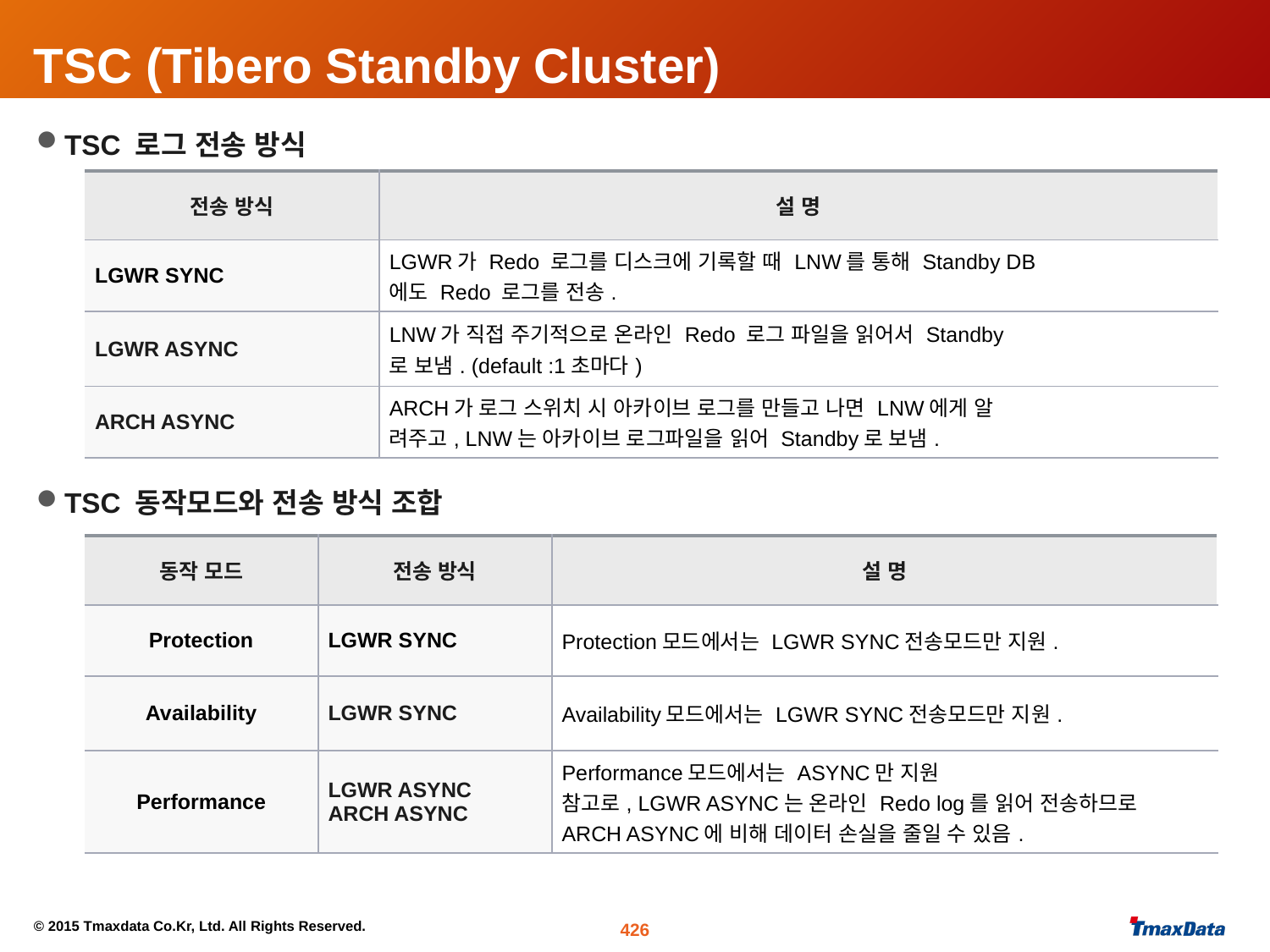

# TSC (Tibero Standby Cluster)
TSC 로그 전송 방식

TSC 동작모드와 전송 방식 조합

| 전송 방식 | 설 명 |
| --- | --- |
| LGWR SYNC | LGWR가 Redo 로그를 디스크에 기록할 때 LNW를 통해 Standby DB 에도 Redo 로그를 전송. |
| LGWR ASYNC | LNW가 직접 주기적으로 온라인 Redo 로그 파일을 읽어서 Standby 로 보냄. (default :1초마다) |
| ARCH ASYNC | ARCH가 로그 스위치 시 아카이브 로그를 만들고 나면 LNW에게 알 려주고, LNW는 아카이브 로그파일을 읽어 Standby로 보냄. |
| 동작 모드 | 전송 방식 | 설 명 |
| --- | --- | --- |
| Protection | LGWR SYNC | Protection모드에서는 LGWR SYNC전송모드만 지원. |
| Availability | LGWR SYNC | Availability모드에서는 LGWR SYNC전송모드만 지원. |
| Performance | LGWR ASYNC ARCH ASYNC | Performance모드에서는 ASYNC만 지원 참고로, LGWR ASYNC는 온라인 Redo log를 읽어 전송하므로 ARCH ASYNC에 비해 데이터 손실을 줄일 수 있음. |